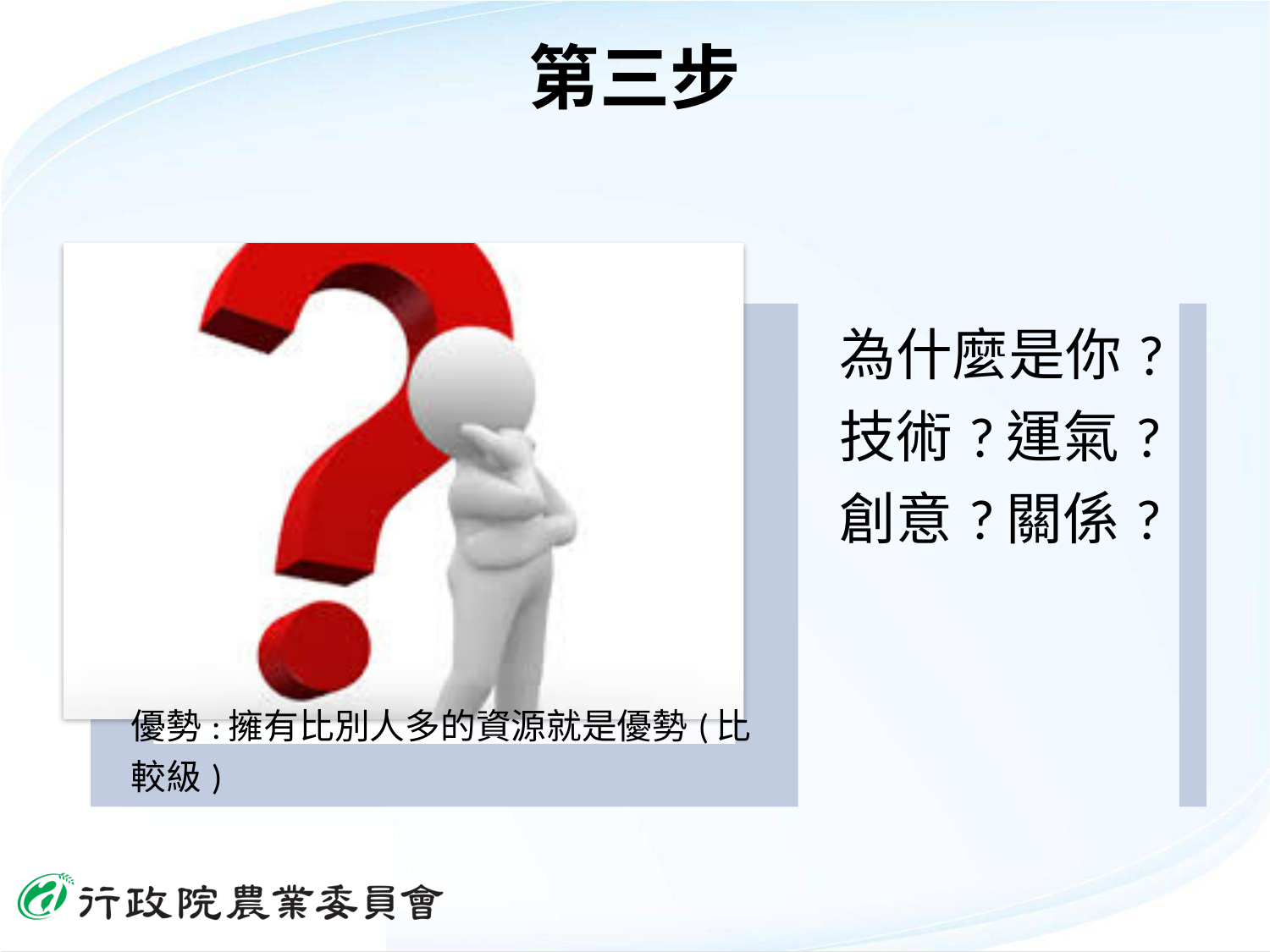

# 第三步
優勢:擁有比別人多的資源就是優勢(比較級)
為什麼是你?技術?運氣?創意?關係?